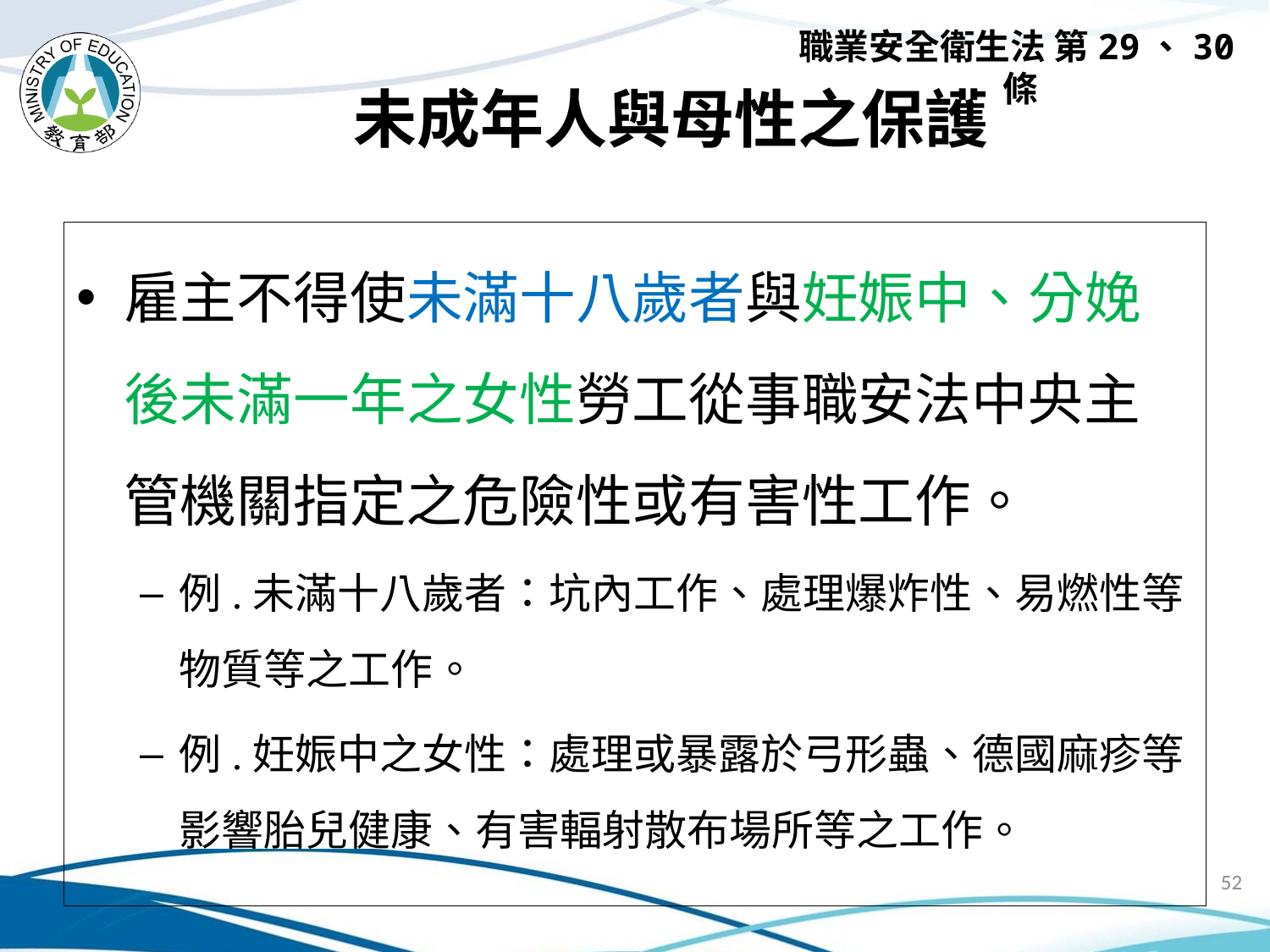

職業安全衛生法 第29、30條
# 未成年人與母性之保護
雇主不得使未滿十八歲者與妊娠中、分娩後未滿一年之女性勞工從事職安法中央主管機關指定之危險性或有害性工作。
例.未滿十八歲者：坑內工作、處理爆炸性、易燃性等物質等之工作。
例.妊娠中之女性：處理或暴露於弓形蟲、德國麻疹等影響胎兒健康、有害輻射散布場所等之工作。
52